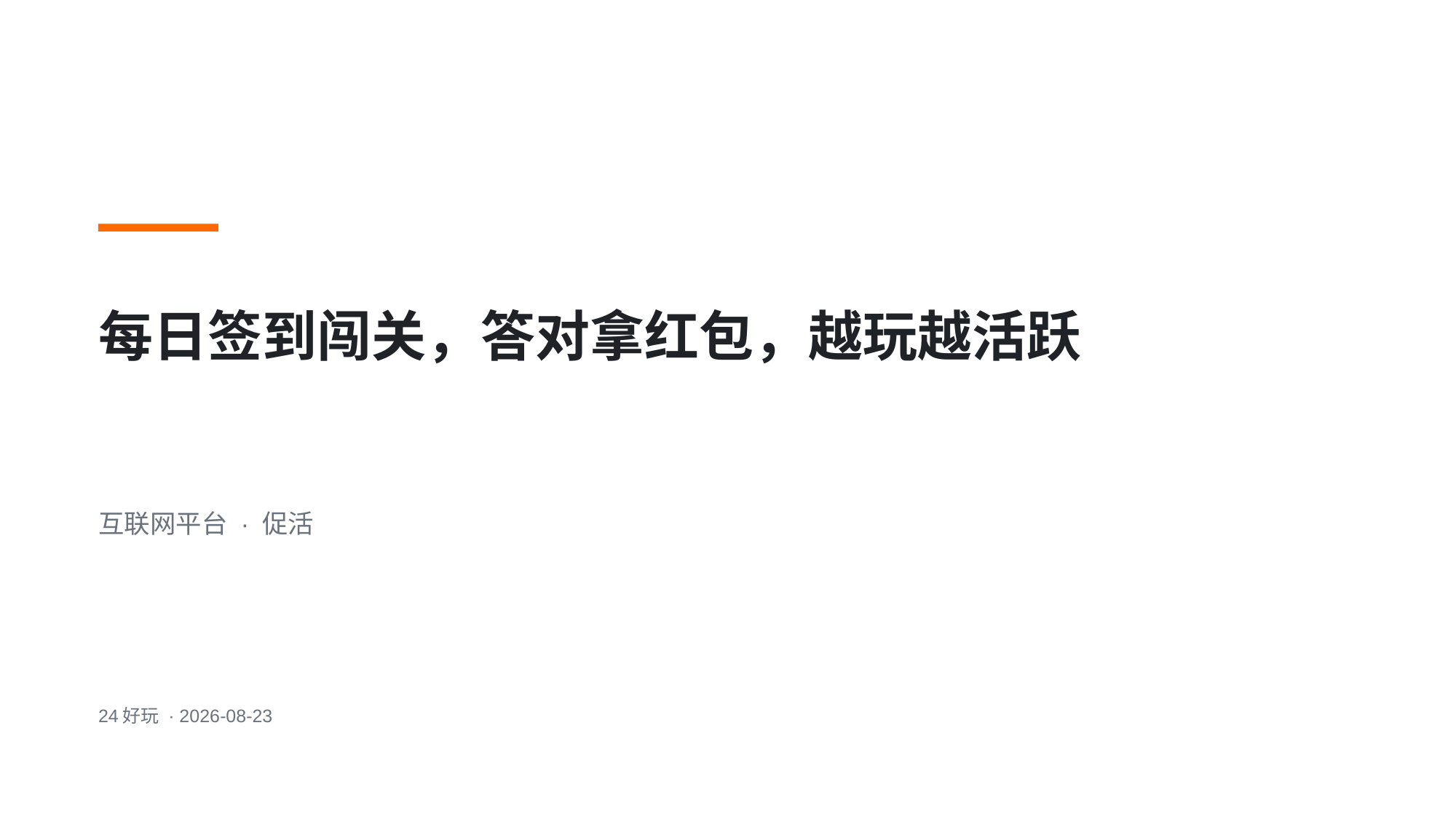

每日签到闯关，答对拿红包，越玩越活跃
互联网平台 · 促活
24好玩 · 2026-08-23